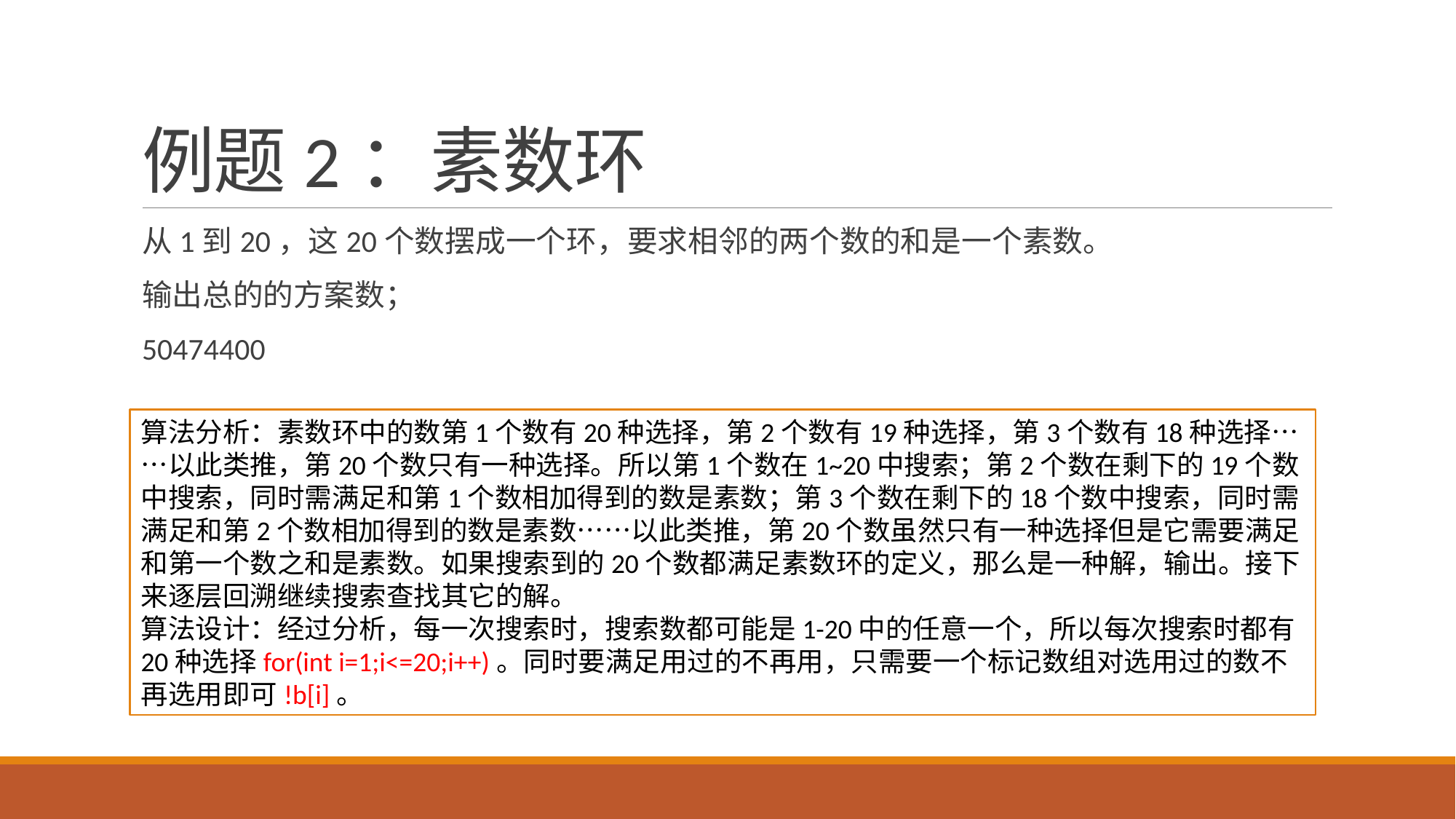

# 例题2：素数环
从1到20，这20个数摆成一个环，要求相邻的两个数的和是一个素数。
输出总的的方案数；
50474400
算法分析：素数环中的数第1个数有20种选择，第2个数有19种选择，第3个数有18种选择……以此类推，第20个数只有一种选择。所以第1个数在1~20中搜索；第2个数在剩下的19个数中搜索，同时需满足和第1个数相加得到的数是素数；第3个数在剩下的18个数中搜索，同时需满足和第2个数相加得到的数是素数……以此类推，第20个数虽然只有一种选择但是它需要满足和第一个数之和是素数。如果搜索到的20个数都满足素数环的定义，那么是一种解，输出。接下来逐层回溯继续搜索查找其它的解。
算法设计：经过分析，每一次搜索时，搜索数都可能是1-20中的任意一个，所以每次搜索时都有20种选择for(int i=1;i<=20;i++)。同时要满足用过的不再用，只需要一个标记数组对选用过的数不再选用即可!b[i]。